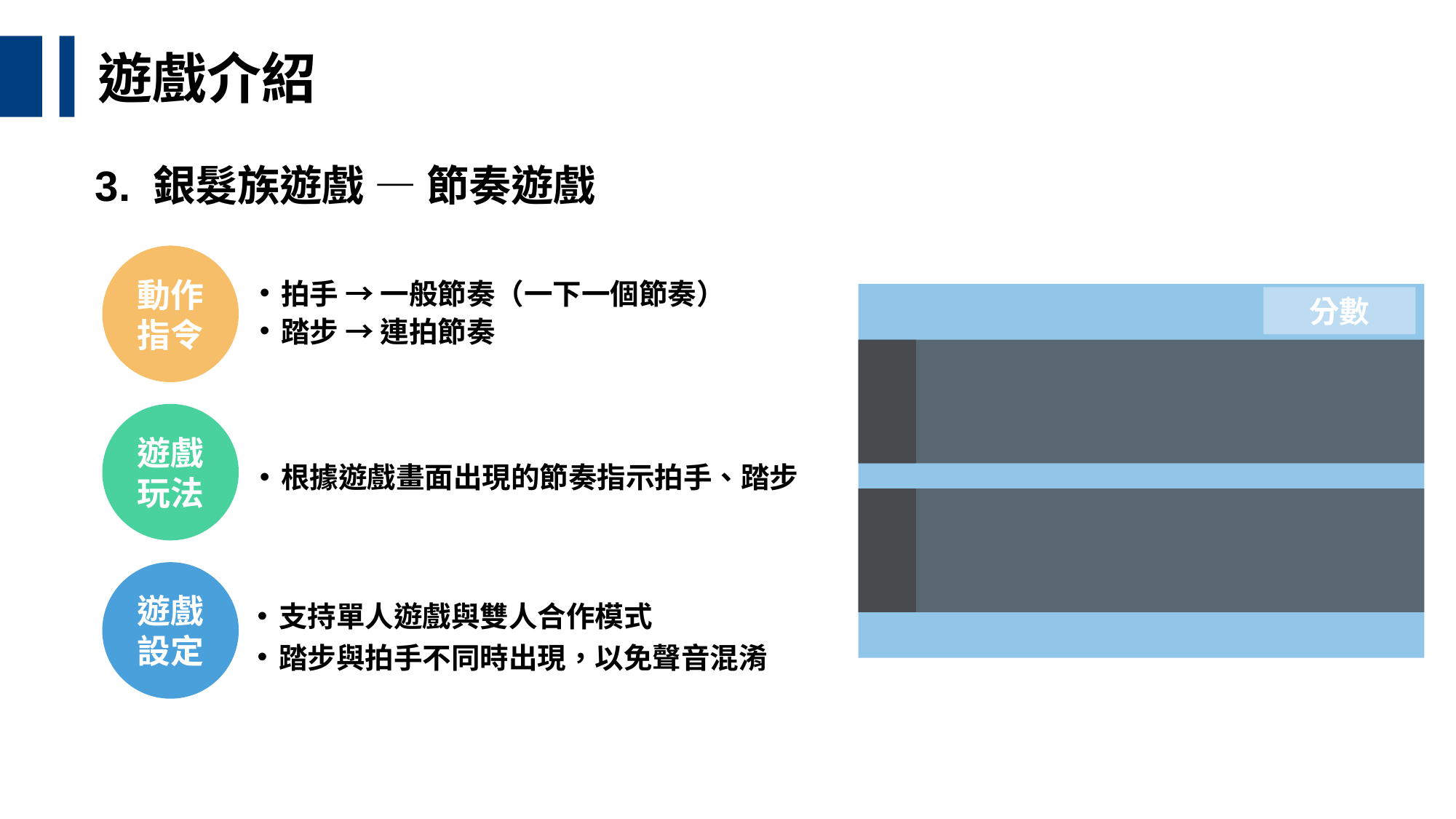

遊戲介紹
3. 銀髮族遊戲 — 節奏遊戲
動作
指令
拍手 → 一般節奏（一下一個節奏）
踏步 → 連拍節奏

分數
遊戲
玩法
根據遊戲畫面出現的節奏指示拍手、踏步
遊戲
設定
支持單人遊戲與雙人合作模式
踏步與拍手不同時出現，以免聲音混淆